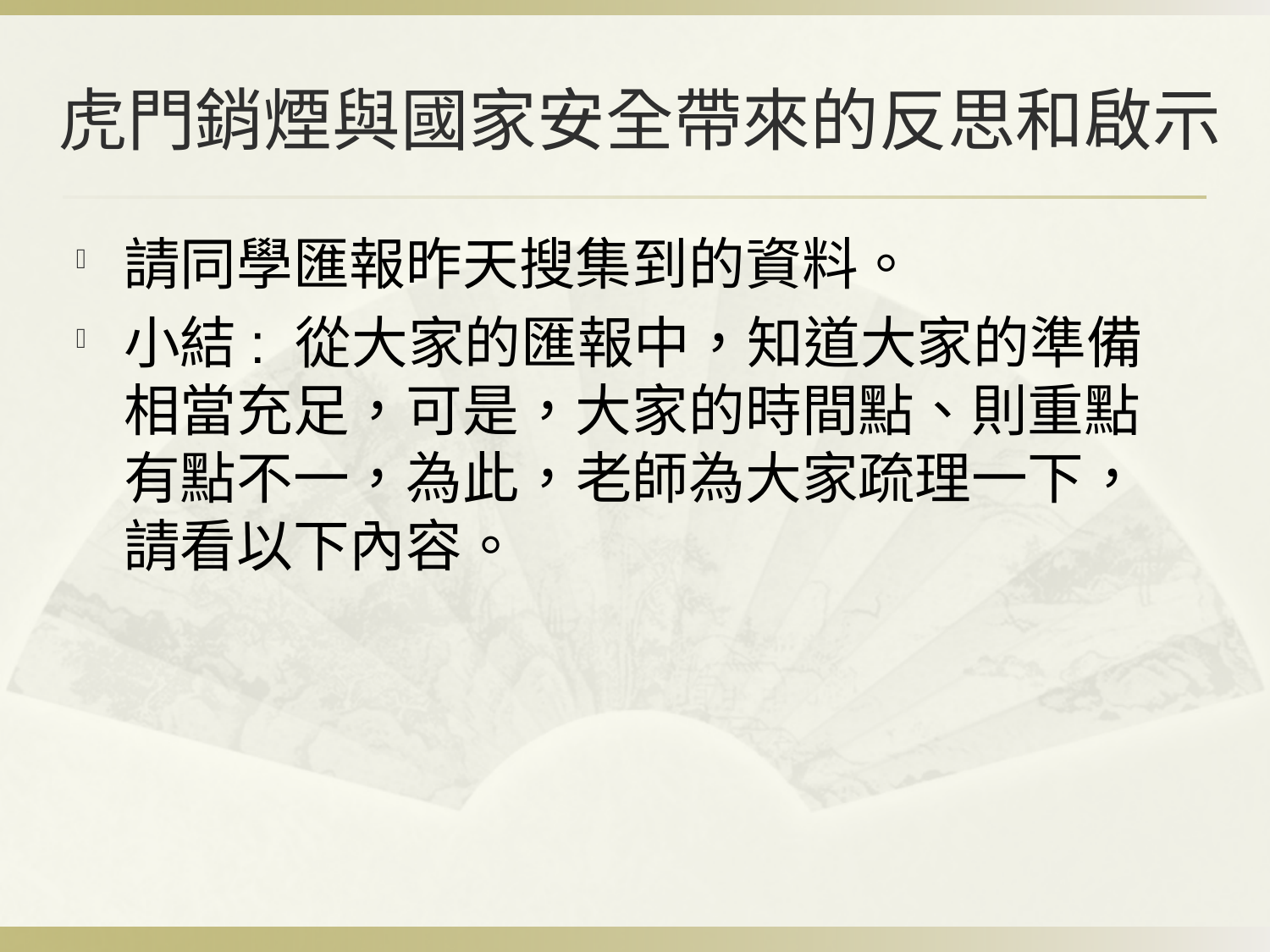

# 虎門銷煙與國家安全帶來的反思和啟示
請同學匯報昨天搜集到的資料。
小結: 從大家的匯報中，知道大家的準備相當充足，可是，大家的時間點、則重點有點不一，為此，老師為大家疏理一下，請看以下內容。